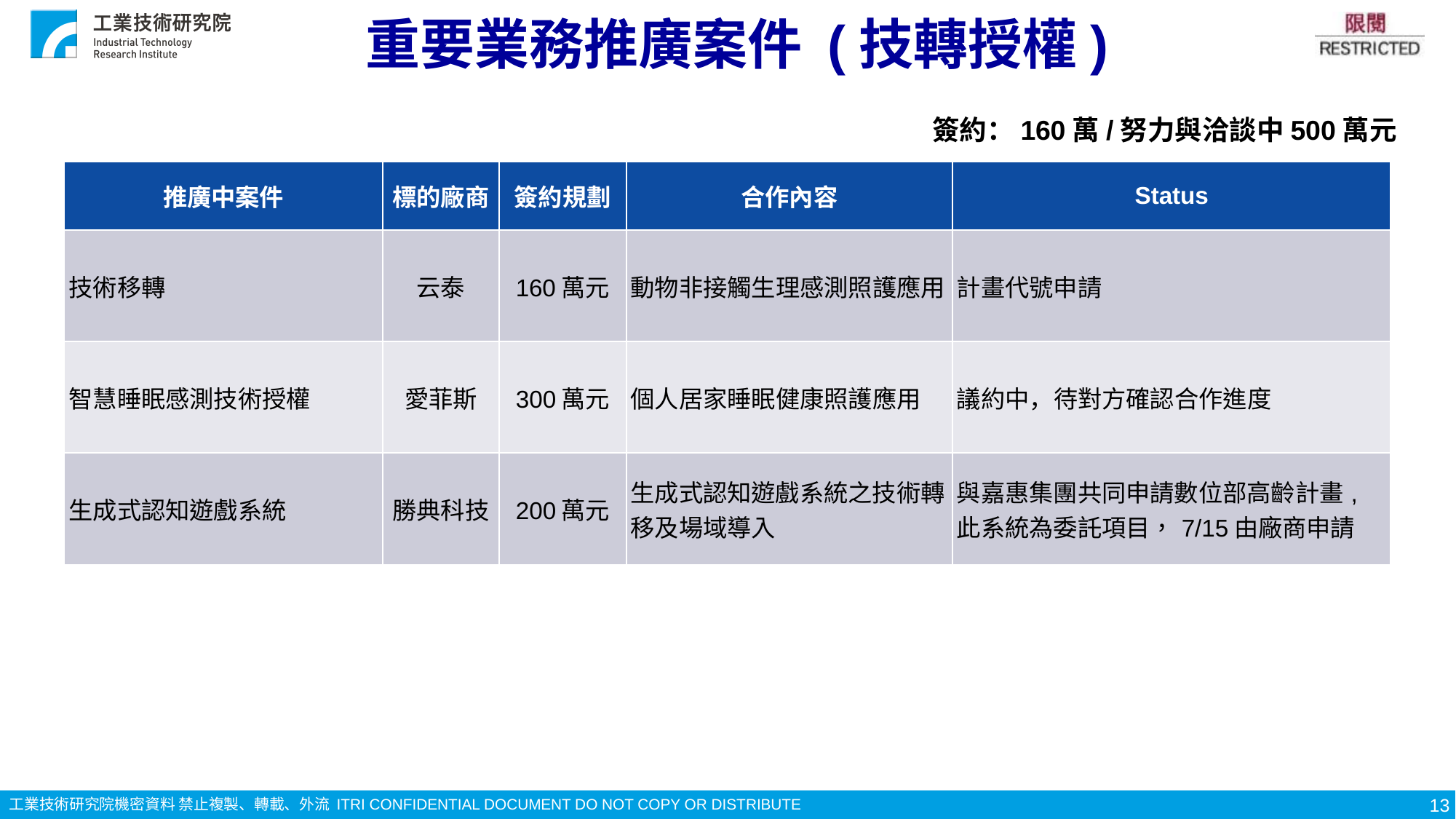

# 重要業務推廣案件 (技轉授權)
簽約：160萬/努力與洽談中500萬元
| 推廣中案件 | 標的廠商 | 簽約規劃 | 合作內容 | Status |
| --- | --- | --- | --- | --- |
| 技術移轉 | 云泰 | 160萬元 | 動物非接觸生理感測照護應用 | 計畫代號申請 |
| 智慧睡眠感測技術授權 | 愛菲斯 | 300萬元 | 個人居家睡眠健康照護應用 | 議約中，待對方確認合作進度 |
| 生成式認知遊戲系統 | 勝典科技 | 200萬元 | 生成式認知遊戲系統之技術轉移及場域導入 | 與嘉惠集團共同申請數位部高齡計畫, 此系統為委託項目，7/15由廠商申請 |
13